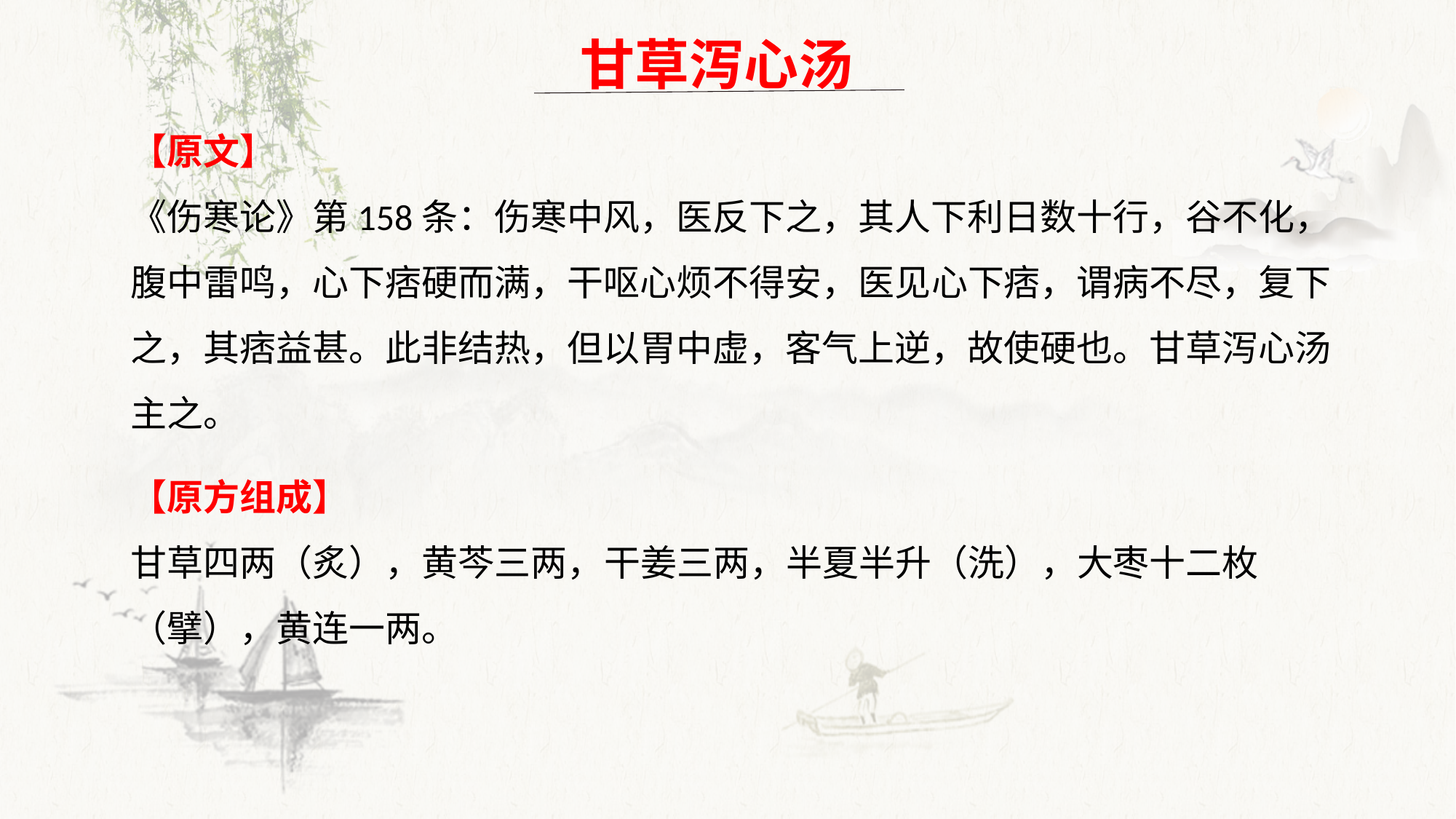

甘草泻心汤
【原文】
《伤寒论》第158条：伤寒中风，医反下之，其人下利日数十行，谷不化，腹中雷鸣，心下痞硬而满，干呕心烦不得安，医见心下痞，谓病不尽，复下之，其痞益甚。此非结热，但以胃中虚，客气上逆，故使硬也。甘草泻心汤主之。
【原方组成】
甘草四两（炙），黄芩三两，干姜三两，半夏半升（洗），大枣十二枚（擘），黄连一两。